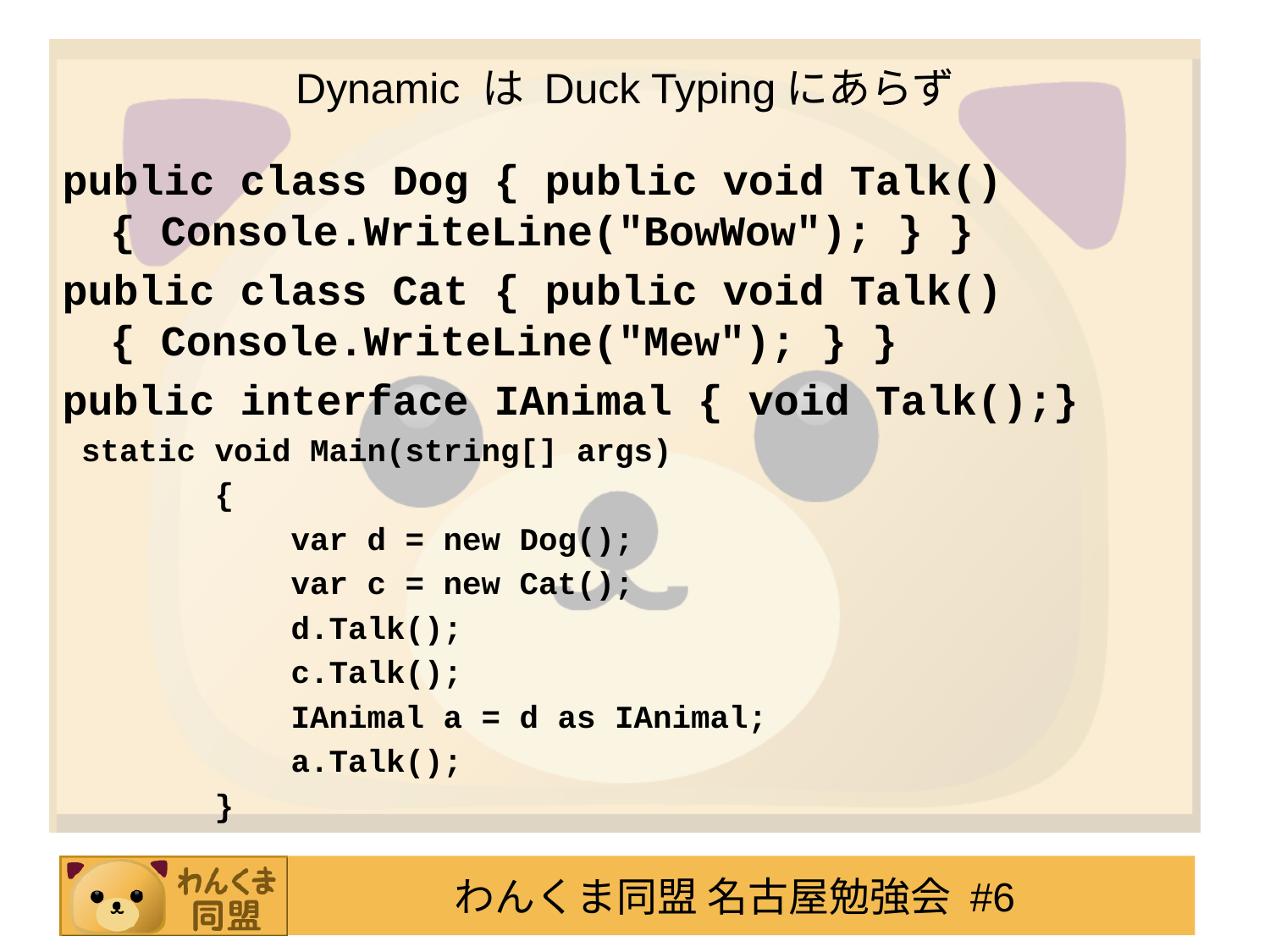

# Dynamic は Duck Typingにあらず
public class Dog { public void Talk() { Console.WriteLine("BowWow"); } }
public class Cat { public void Talk() { Console.WriteLine("Mew"); } }
public interface IAnimal { void Talk();}
 static void Main(string[] args)
        {
            var d = new Dog();
            var c = new Cat();
            d.Talk();
            c.Talk();
            IAnimal a = d as IAnimal;
            a.Talk();
        }